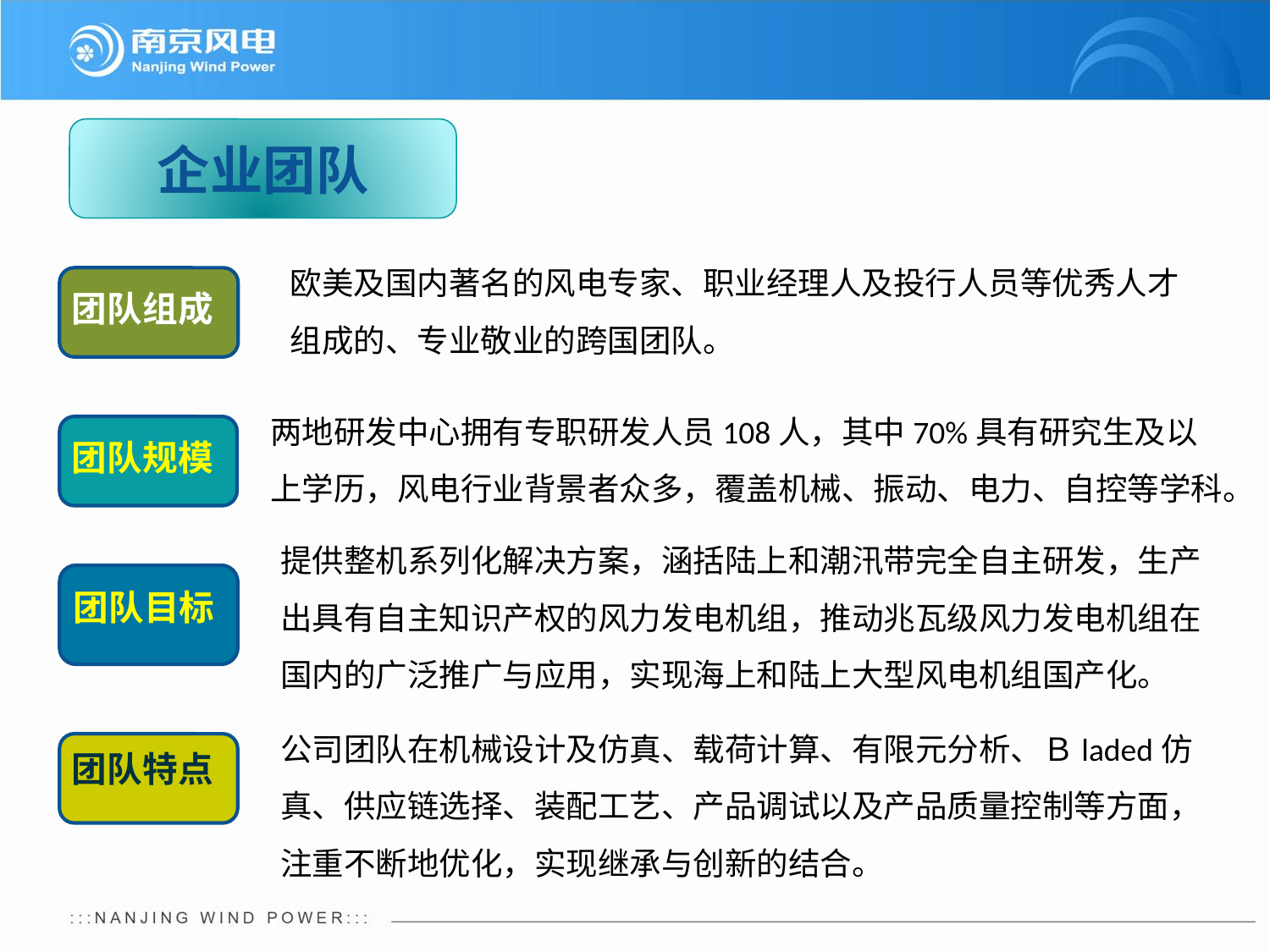

企业团队
欧美及国内著名的风电专家、职业经理人及投行人员等优秀人才组成的、专业敬业的跨国团队。

团队组成
两地研发中心拥有专职研发人员108人，其中70%具有研究生及以上学历，风电行业背景者众多，覆盖机械、振动、电力、自控等学科。

团队规模
提供整机系列化解决方案，涵括陆上和潮汛带完全自主研发，生产出具有自主知识产权的风力发电机组，推动兆瓦级风力发电机组在国内的广泛推广与应用，实现海上和陆上大型风电机组国产化。

团队目标
公司团队在机械设计及仿真、载荷计算、有限元分析、Ｂladed仿真、供应链选择、装配工艺、产品调试以及产品质量控制等方面，注重不断地优化，实现继承与创新的结合。

团队特点